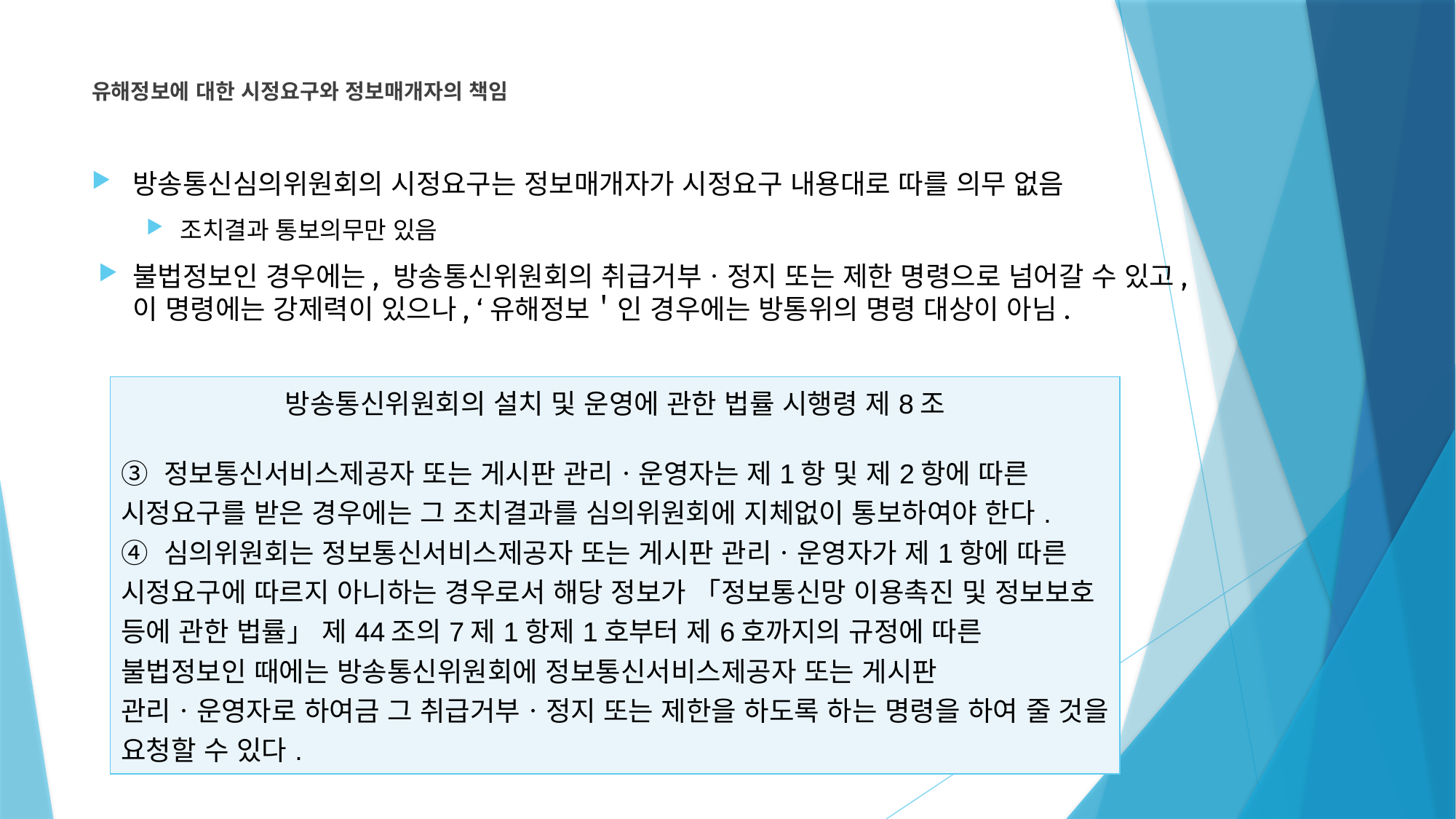

# 유해정보에 대한 시정요구와 정보매개자의 책임
방송통신심의위원회의 시정요구는 정보매개자가 시정요구 내용대로 따를 의무 없음
조치결과 통보의무만 있음
불법정보인 경우에는, 방송통신위원회의 취급거부ㆍ정지 또는 제한 명령으로 넘어갈 수 있고, 이 명령에는 강제력이 있으나, ‘유해정보＇인 경우에는 방통위의 명령 대상이 아님.

| 방송통신위원회의 설치 및 운영에 관한 법률 시행령 제8조 ③ 정보통신서비스제공자 또는 게시판 관리ㆍ운영자는 제1항 및 제2항에 따른 시정요구를 받은 경우에는 그 조치결과를 심의위원회에 지체없이 통보하여야 한다. ④ 심의위원회는 정보통신서비스제공자 또는 게시판 관리ㆍ운영자가 제1항에 따른 시정요구에 따르지 아니하는 경우로서 해당 정보가 「정보통신망 이용촉진 및 정보보호 등에 관한 법률」 제44조의7제1항제1호부터 제6호까지의 규정에 따른 불법정보인 때에는 방송통신위원회에 정보통신서비스제공자 또는 게시판 관리ㆍ운영자로 하여금 그 취급거부ㆍ정지 또는 제한을 하도록 하는 명령을 하여 줄 것을 요청할 수 있다. |
| --- |